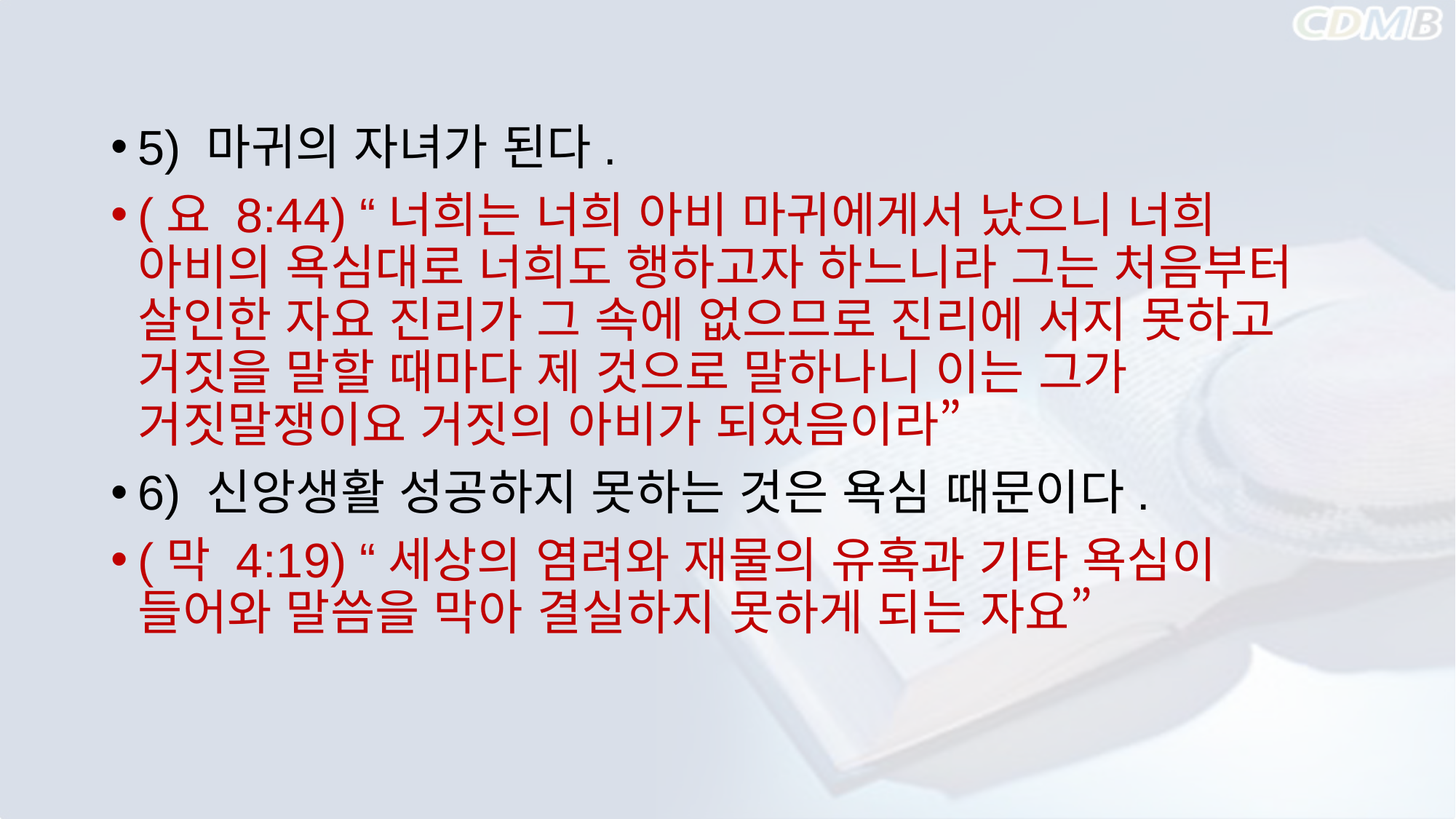

#
5) 마귀의 자녀가 된다.
(요 8:44) “너희는 너희 아비 마귀에게서 났으니 너희 아비의 욕심대로 너희도 행하고자 하느니라 그는 처음부터 살인한 자요 진리가 그 속에 없으므로 진리에 서지 못하고 거짓을 말할 때마다 제 것으로 말하나니 이는 그가 거짓말쟁이요 거짓의 아비가 되었음이라”
6) 신앙생활 성공하지 못하는 것은 욕심 때문이다.
(막 4:19) “세상의 염려와 재물의 유혹과 기타 욕심이 들어와 말씀을 막아 결실하지 못하게 되는 자요”